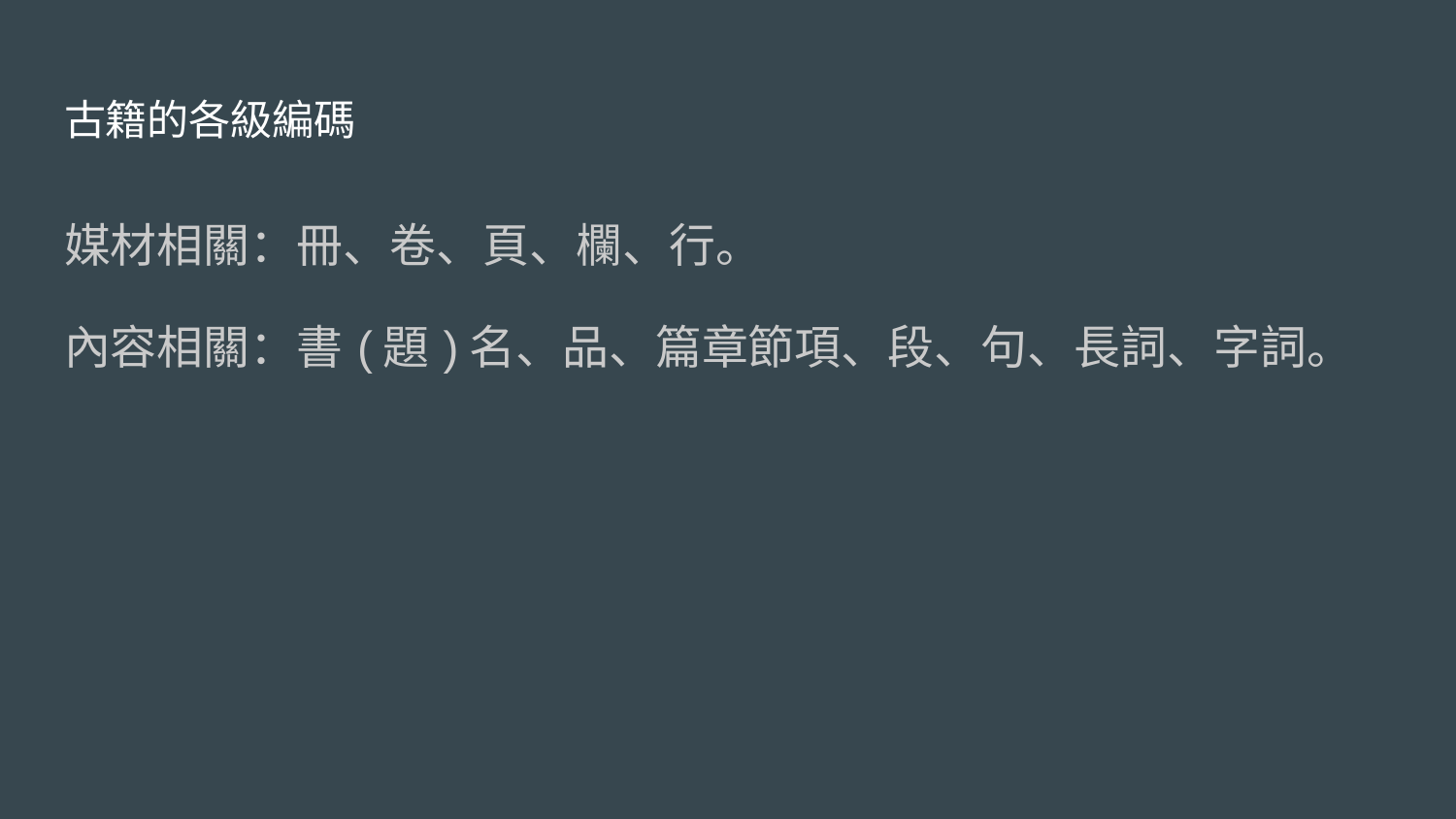

# 古籍的各級編碼
媒材相關：冊、卷、頁、欄、行。
內容相關：書(題)名、品、篇章節項、段、句、長詞、字詞。